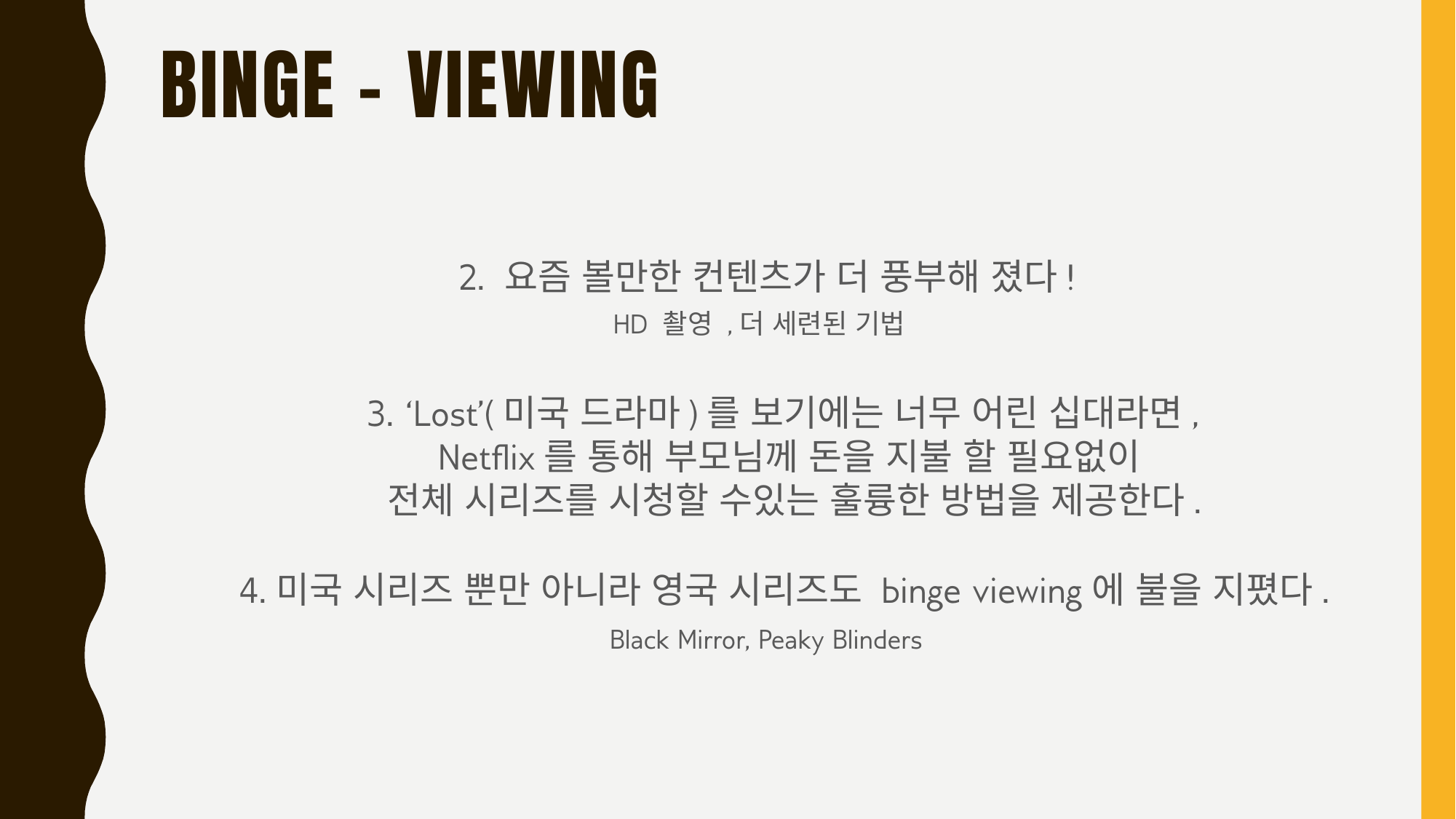

# Binge - viewing
2. 요즘 볼만한 컨텐츠가 더 풍부해 졌다!
HD 촬영 ,더 세련된 기법
3. ‘Lost’(미국 드라마)를 보기에는 너무 어린 십대라면,
Netflix를 통해 부모님께 돈을 지불 할 필요없이
전체 시리즈를 시청할 수있는 훌륭한 방법을 제공한다.

4.미국 시리즈 뿐만 아니라 영국 시리즈도 binge viewing에 불을 지폈다.

Black Mirror, Peaky Blinders